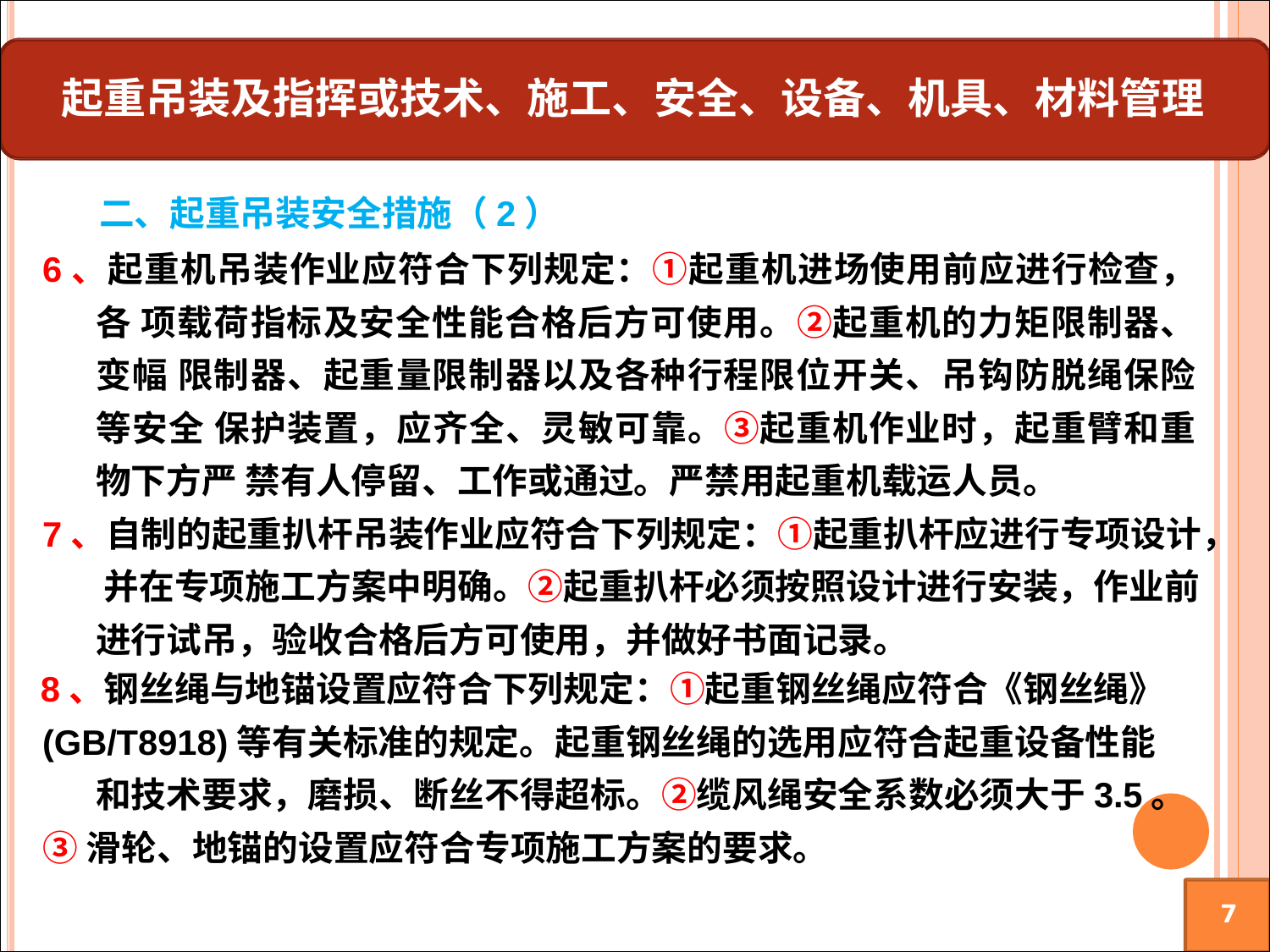

# 起重吊装及指挥或技术、施工、安全、设备、机具、材料管理
二、起重吊装安全措施（2）
6、起重机吊装作业应符合下列规定：①起重机进场使用前应进行检查，各 项载荷指标及安全性能合格后方可使用。②起重机的力矩限制器、变幅 限制器、起重量限制器以及各种行程限位开关、吊钩防脱绳保险等安全 保护装置，应齐全、灵敏可靠。③起重机作业时，起重臂和重物下方严 禁有人停留、工作或通过。严禁用起重机载运人员。
7、自制的起重扒杆吊装作业应符合下列规定：①起重扒杆应进行专项设计， 并在专项施工方案中明确。②起重扒杆必须按照设计进行安装，作业前 进行试吊，验收合格后方可使用，并做好书面记录。
8、钢丝绳与地锚设置应符合下列规定：①起重钢丝绳应符合《钢丝绳》
(GB/T8918)等有关标准的规定。起重钢丝绳的选用应符合起重设备性能 和技术要求，磨损、断丝不得超标。②缆风绳安全系数必须大于3.5。
③滑轮、地锚的设置应符合专项施工方案的要求。
7